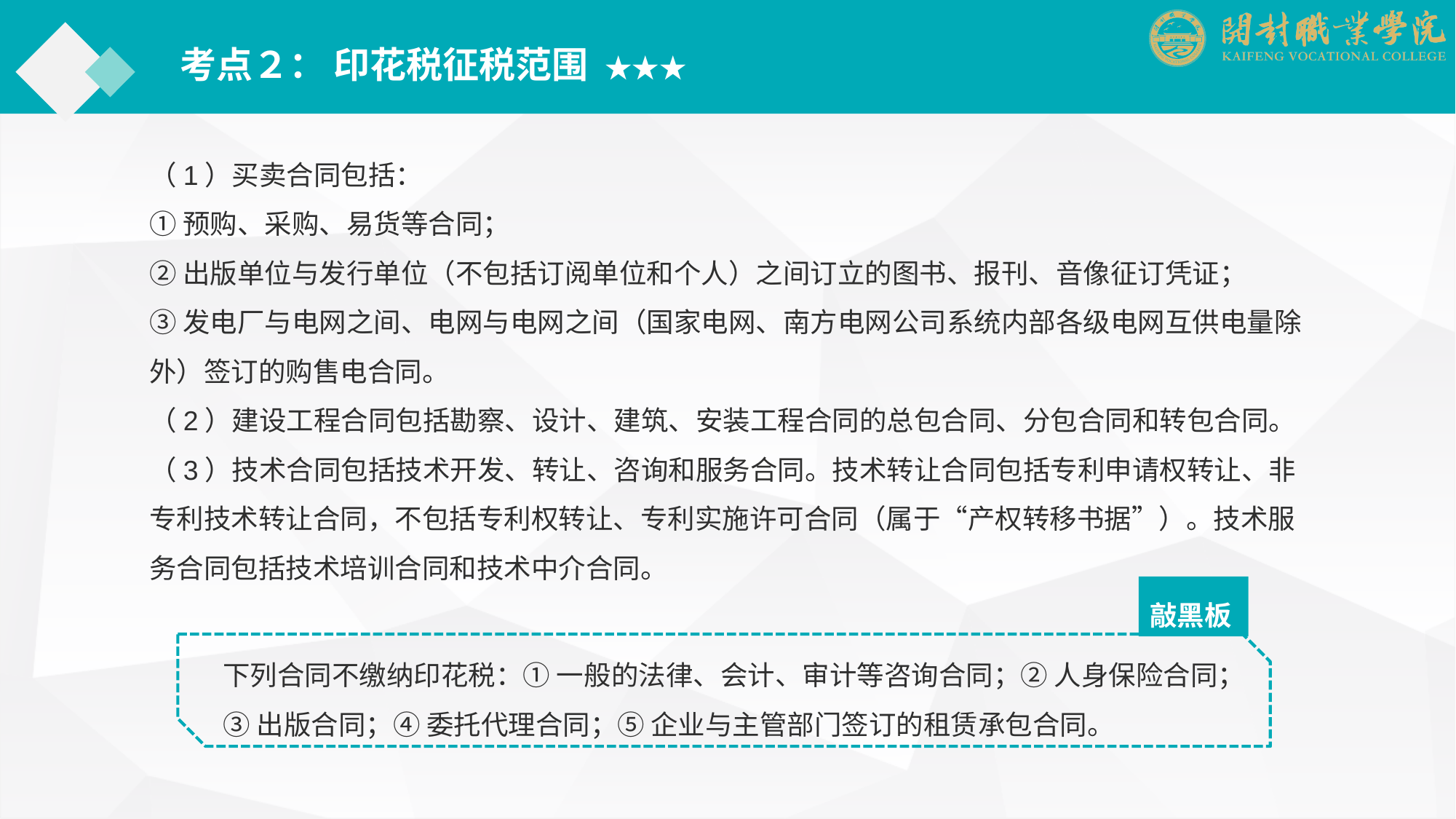

考点２： 印花税征税范围  ★★★
（1）买卖合同包括：
① 预购、采购、易货等合同；
② 出版单位与发行单位（不包括订阅单位和个人）之间订立的图书、报刊、音像征订凭证；
③ 发电厂与电网之间、电网与电网之间（国家电网、南方电网公司系统内部各级电网互供电量除外）签订的购售电合同。
（2）建设工程合同包括勘察、设计、建筑、安装工程合同的总包合同、分包合同和转包合同。
（3）技术合同包括技术开发、转让、咨询和服务合同。技术转让合同包括专利申请权转让、非专利技术转让合同，不包括专利权转让、专利实施许可合同（属于“产权转移书据”）。技术服务合同包括技术培训合同和技术中介合同。
敲黑板

下列合同不缴纳印花税：① 一般的法律、会计、审计等咨询合同；② 人身保险合同；③ 出版合同；④ 委托代理合同；⑤ 企业与主管部门签订的租赁承包合同。